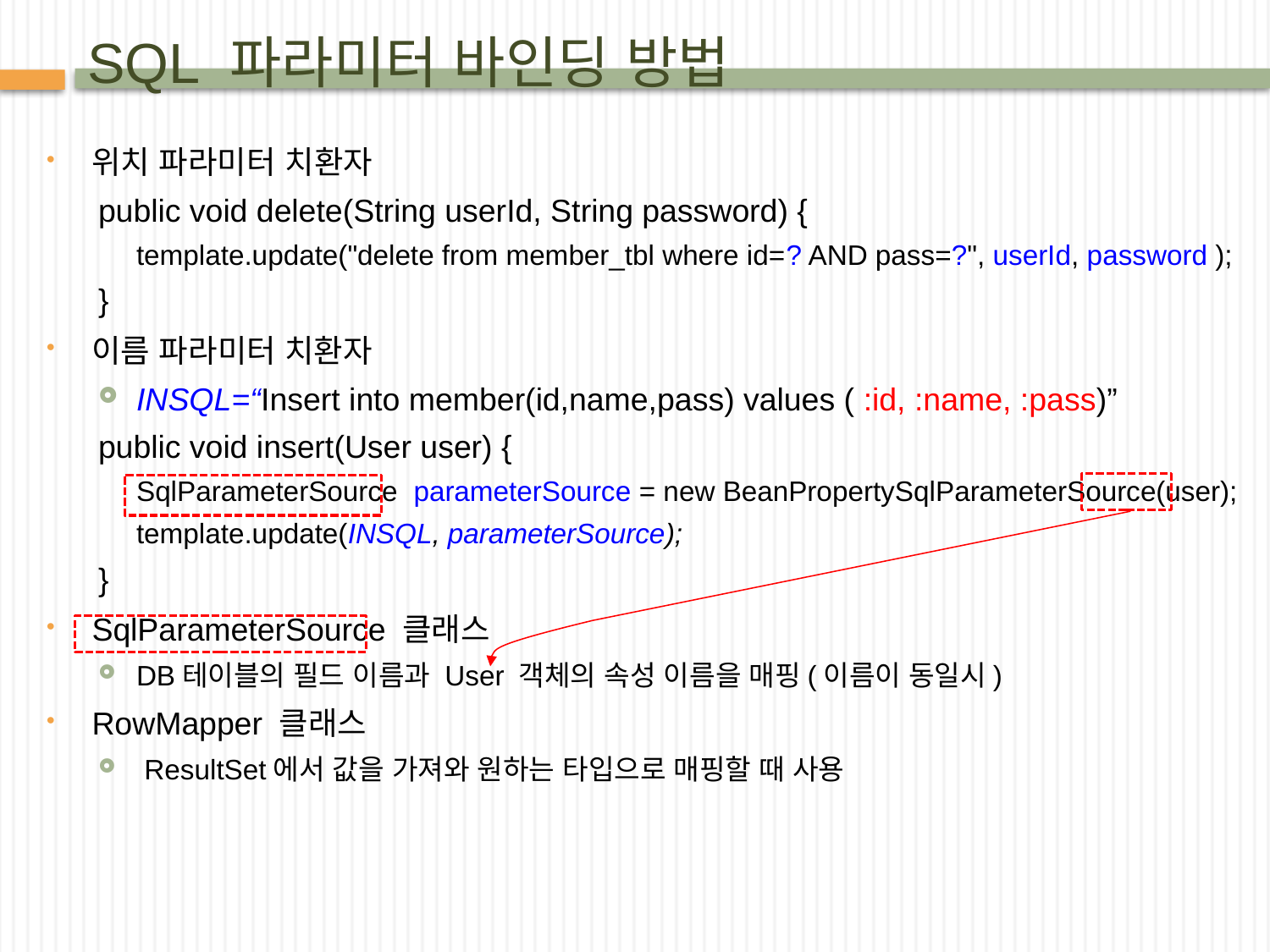

# SQL 파라미터 바인딩 방법
위치 파라미터 치환자
public void delete(String userId, String password) {
template.update("delete from member_tbl where id=? AND pass=?", userId, password );
}
이름 파라미터 치환자
INSQL=“Insert into member(id,name,pass) values ( :id, :name, :pass)”
public void insert(User user) {
SqlParameterSource  parameterSource = new BeanPropertySqlParameterSource(user);
template.update(INSQL, parameterSource);
}
SqlParameterSource 클래스
DB테이블의 필드 이름과 User 객체의 속성 이름을 매핑(이름이 동일시)
RowMapper 클래스
 ResultSet에서 값을 가져와 원하는 타입으로 매핑할 때 사용